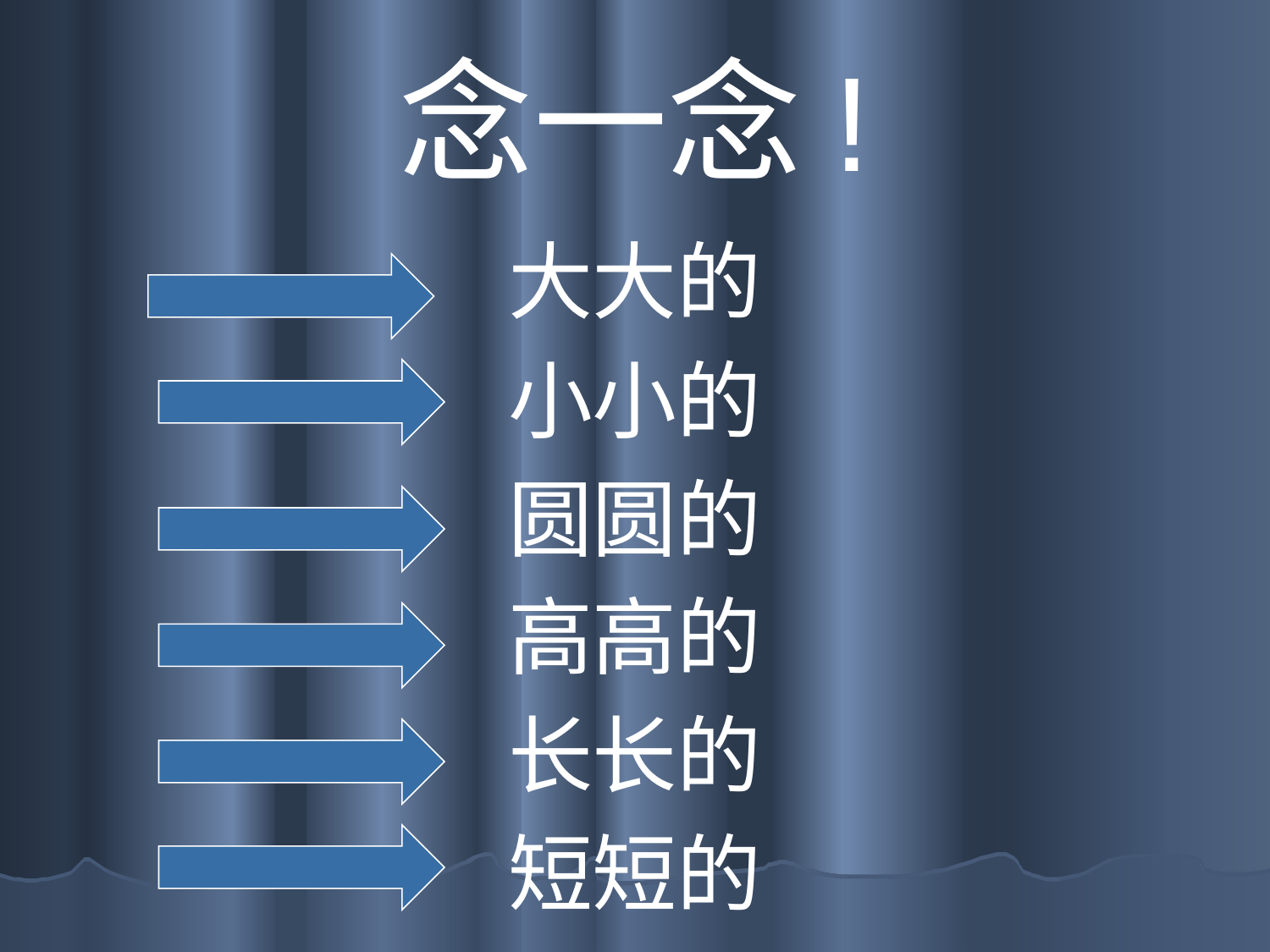

# 念一念!
大大的
小小的
圆圆的
高高的
长长的
短短的